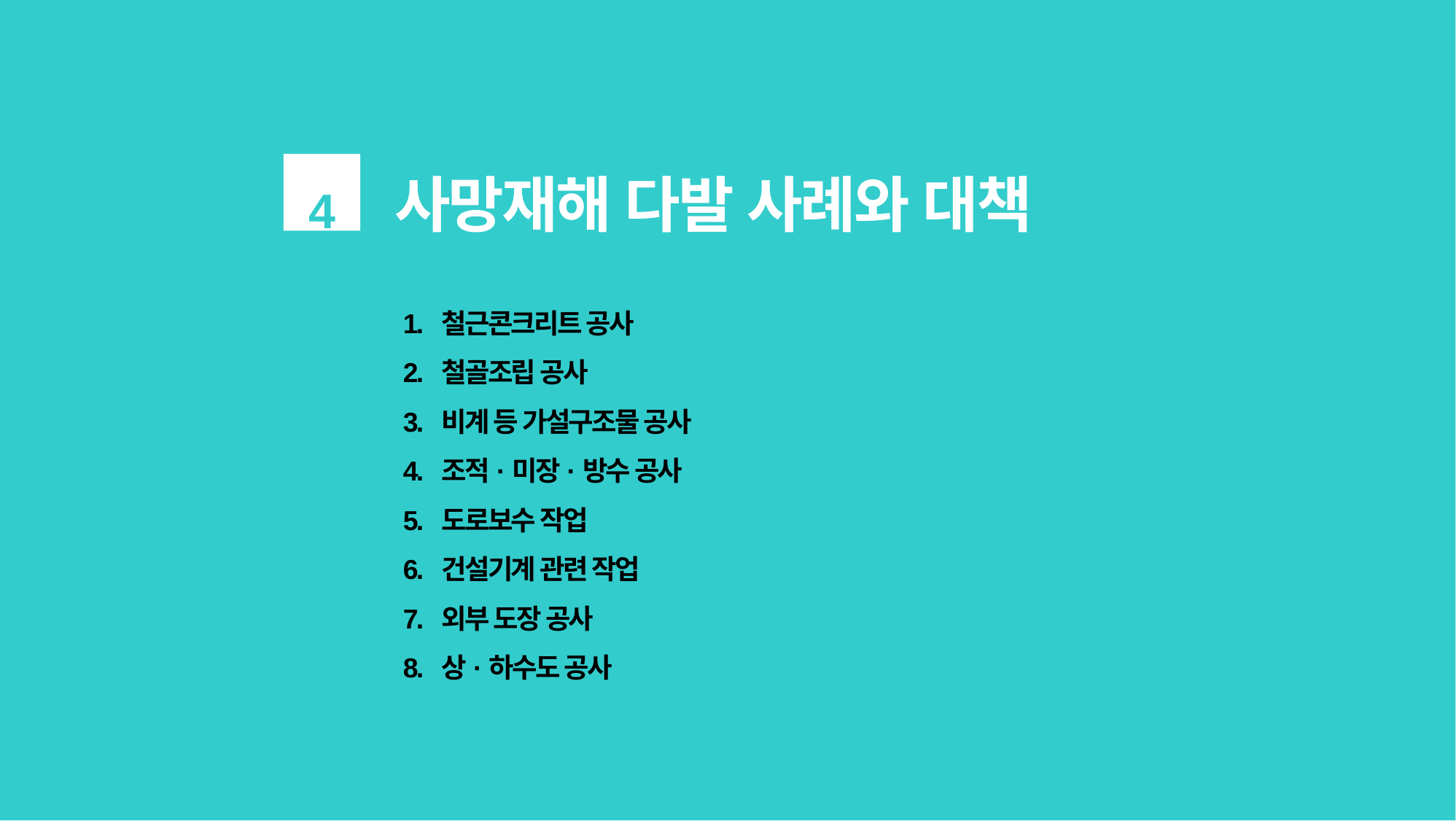

4

사망재해 다발 사례와 대책
1.  철근콘크리트 공사
2.  철골조립 공사
3.  비계 등 가설구조물 공사
4.  조적·미장·방수 공사
5.  도로보수 작업
6.  건설기계 관련 작업
7.  외부 도장 공사
8.  상·하수도 공사